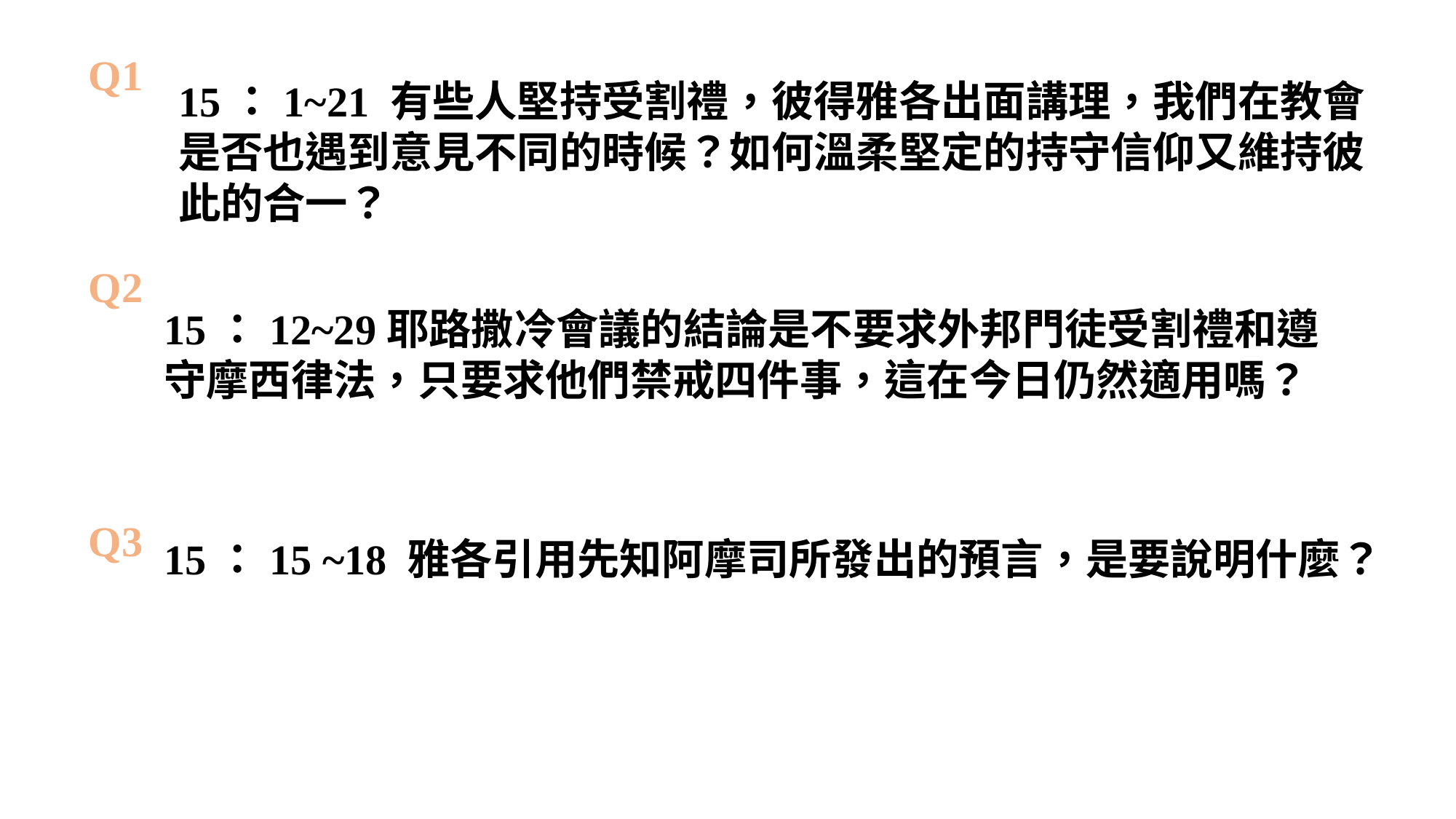

Q1
15：1~21 有些人堅持受割禮，彼得雅各出面講理，我們在教會是否也遇到意見不同的時候？如何溫柔堅定的持守信仰又維持彼此的合一？
Q2
15：12~29耶路撒冷會議的結論是不要求外邦門徒受割禮和遵守摩西律法，只要求他們禁戒四件事，這在今日仍然適用嗎？
Q3
15：15 ~18 雅各引用先知阿摩司所發出的預言，是要說明什麼？